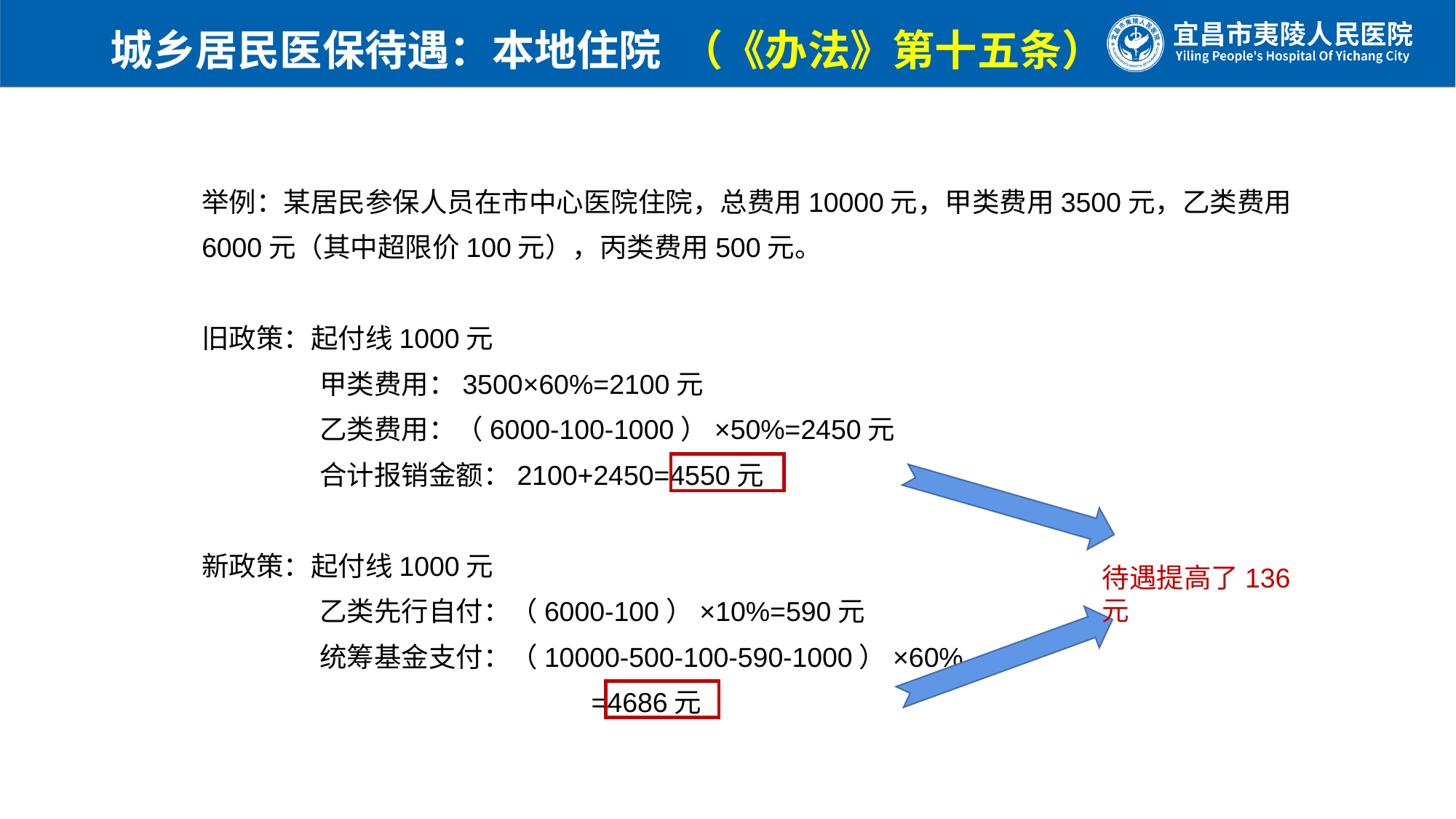

城乡居民医保待遇：本地住院  （《办法》第十五条）

举例：某居民参保人员在市中心医院住院，总费用10000元，甲类费用3500元，乙类费用6000元（其中超限价100元），丙类费用500元。

旧政策：起付线1000元
                  甲类费用：3500×60%=2100元
                  乙类费用：（6000-100-1000）×50%=2450元
                  合计报销金额：2100+2450=4550元

新政策：起付线1000元
                  乙类先行自付：（6000-100）×10%=590元
                  统筹基金支付：（10000-500-100-590-1000）×60%
                                                   =4686元

待遇提高了136元